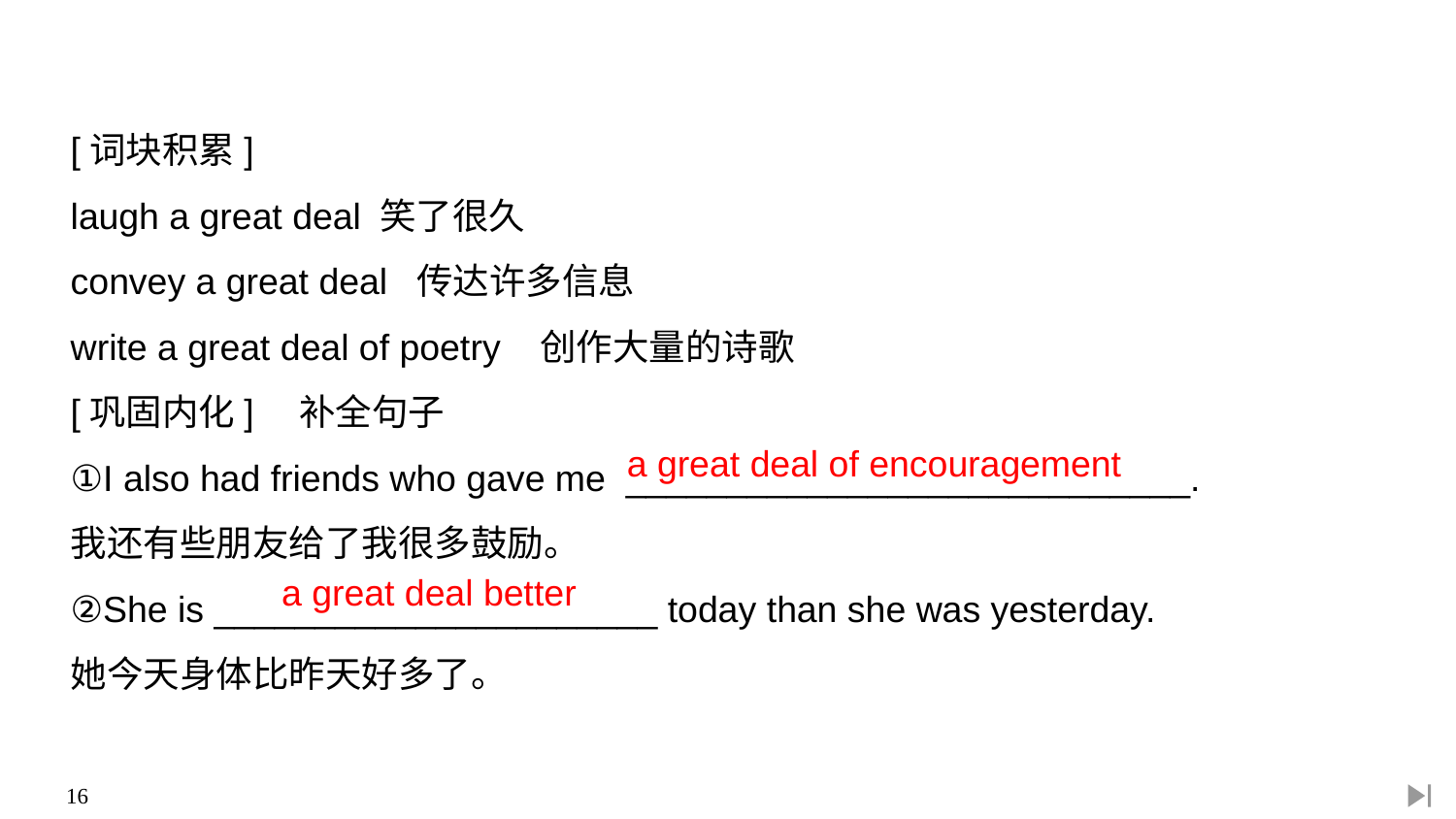

[词块积累]
laugh a great deal 笑了很久
convey a great deal  传达许多信息
write a great deal of poetry   创作大量的诗歌
[巩固内化]　补全句子
①I also had friends who gave me  ____________________________.
我还有些朋友给了我很多鼓励。
②She is ______________________ today than she was yesterday.
她今天身体比昨天好多了。
a great deal of encouragement
a great deal better